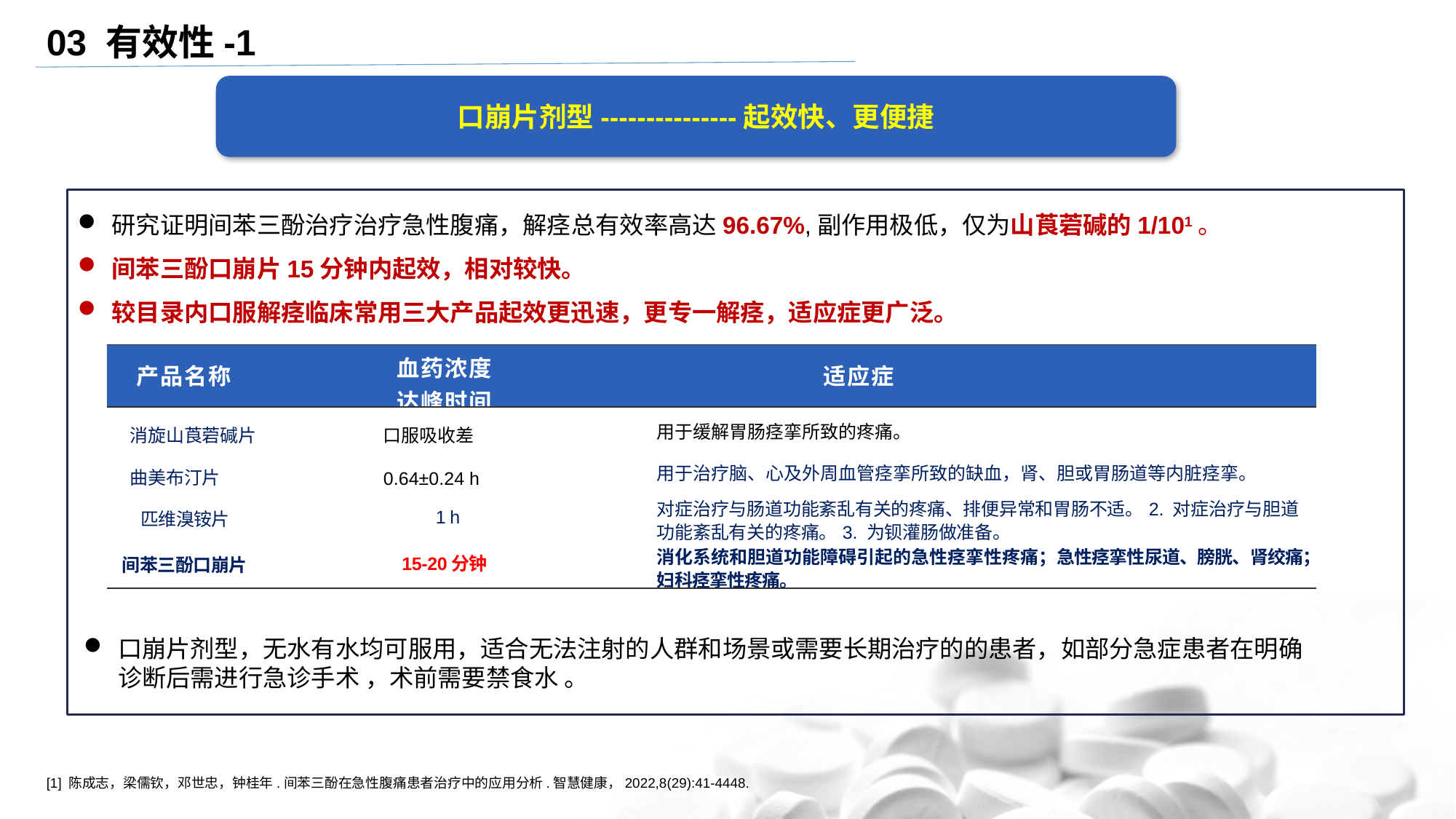

03 有效性-1
口崩片剂型---------------起效快、更便捷
研究证明间苯三酚治疗治疗急性腹痛，解痉总有效率高达96.67%,副作用极低，仅为山莨菪碱的1/101。
间苯三酚口崩片15分钟内起效，相对较快。
较目录内口服解痉临床常用三大产品起效更迅速，更专一解痉，适应症更广泛。

| 产品名称 | 血药浓度 达峰时间 | 适应症 |
| --- | --- | --- |
| 消旋山莨菪碱片 | 口服吸收差 | 用于缓解胃肠痉挛所致的疼痛。 |
| 曲美布汀片 | 0.64±0.24 h | 用于治疗脑、心及外周血管痉挛所致的缺血，肾、胆或胃肠道等内脏痉挛。 |
| 匹维溴铵片 | 1 h | 对症治疗与肠道功能紊乱有关的疼痛、排便异常和胃肠不适。2. 对症治疗与胆道功能紊乱有关的疼痛。3. 为钡灌肠做准备。 |
| 间苯三酚口崩片 | 15-20分钟 | 消化系统和胆道功能障碍引起的急性痉挛性疼痛；急性痉挛性尿道、膀胱、肾绞痛；妇科痉挛性疼痛。 |
口崩片剂型，无水有水均可服用，适合无法注射的人群和场景或需要长期治疗的的患者，如部分急症患者在明确诊断后需进行急诊手术 ，术前需要禁食水 。
[1] 陈成志，梁儒钦，邓世忠，钟桂年.间苯三酚在急性腹痛患者治疗中的应用分析.智慧健康，2022,8(29):41-4448.